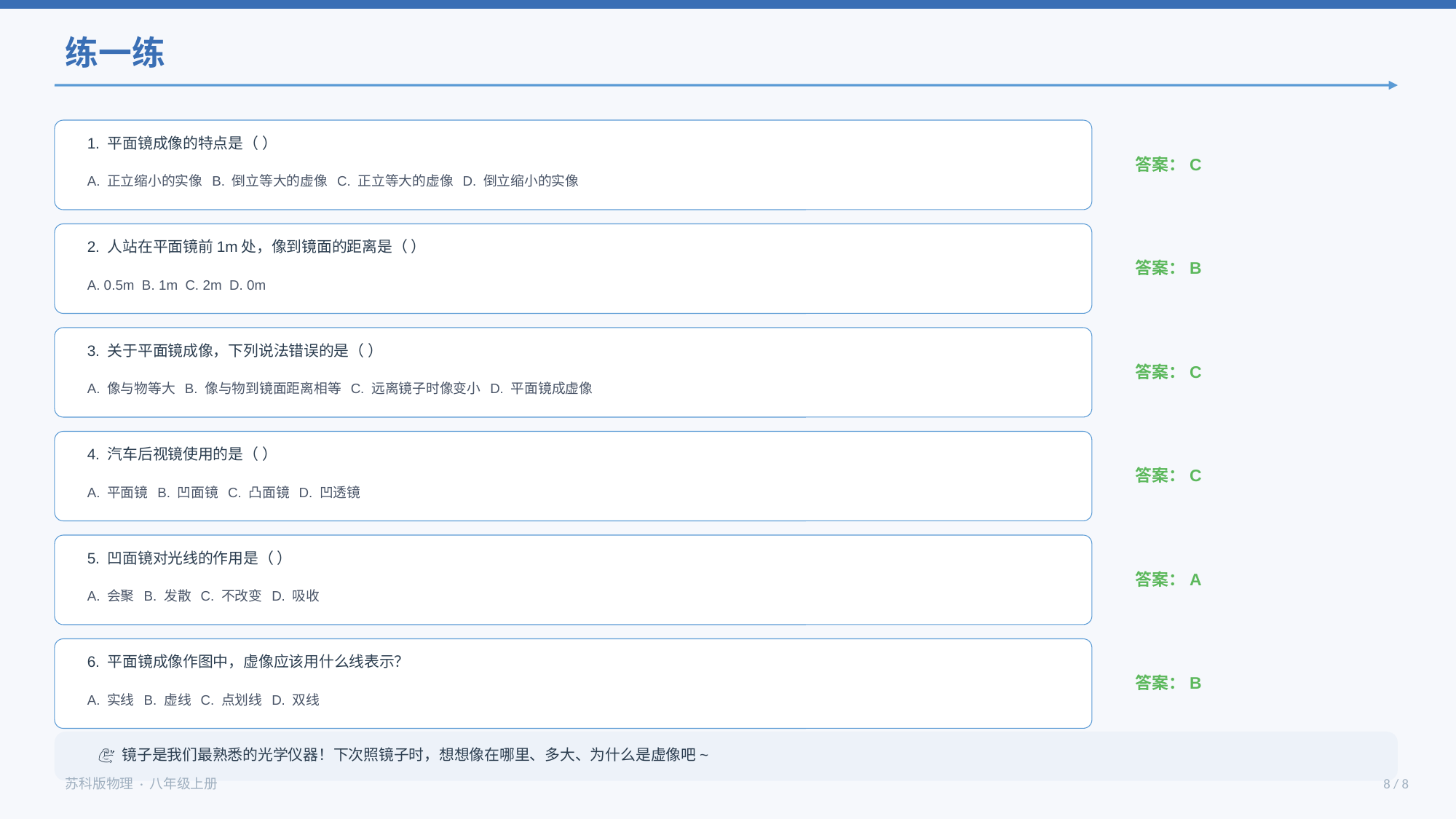

练一练

1. 平面镜成像的特点是（ ）
答案：C
A. 正立缩小的实像  B. 倒立等大的虚像  C. 正立等大的虚像  D. 倒立缩小的实像

2. 人站在平面镜前1m处，像到镜面的距离是（ ）
答案：B
A. 0.5m  B. 1m  C. 2m  D. 0m

3. 关于平面镜成像，下列说法错误的是（ ）
答案：C
A. 像与物等大  B. 像与物到镜面距离相等  C. 远离镜子时像变小  D. 平面镜成虚像

4. 汽车后视镜使用的是（ ）
答案：C
A. 平面镜  B. 凹面镜  C. 凸面镜  D. 凹透镜

5. 凹面镜对光线的作用是（ ）
答案：A
A. 会聚  B. 发散  C. 不改变  D. 吸收

6. 平面镜成像作图中，虚像应该用什么线表示？
答案：B
A. 实线  B. 虚线  C. 点划线  D. 双线

💪 镜子是我们最熟悉的光学仪器！下次照镜子时，想想像在哪里、多大、为什么是虚像吧~
苏科版物理 · 八年级上册
8 / 8